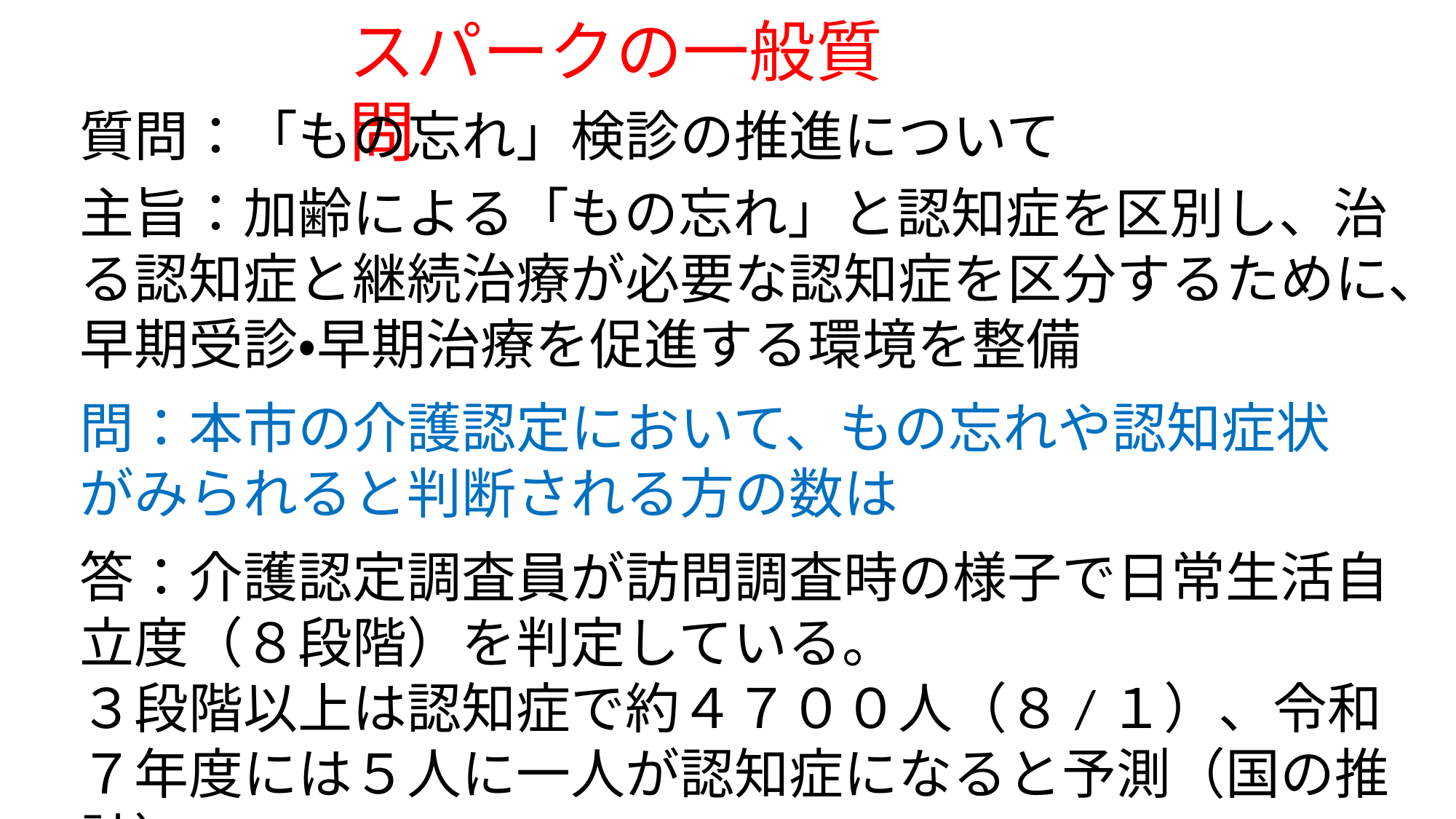

スパークの一般質問
質問：「もの忘れ」検診の推進について
主旨：加齢による「もの忘れ」と認知症を区別し、治る認知症と継続治療が必要な認知症を区分するために、早期受診・早期治療を促進する環境を整備
問：本市の介護認定において、もの忘れや認知症状がみられると判断される方の数は
答：介護認定調査員が訪問調査時の様子で日常生活自立度（８段階）を判定している。
３段階以上は認知症で約４７００人（８/１）、令和７年度には５人に一人が認知症になると予測（国の推計）